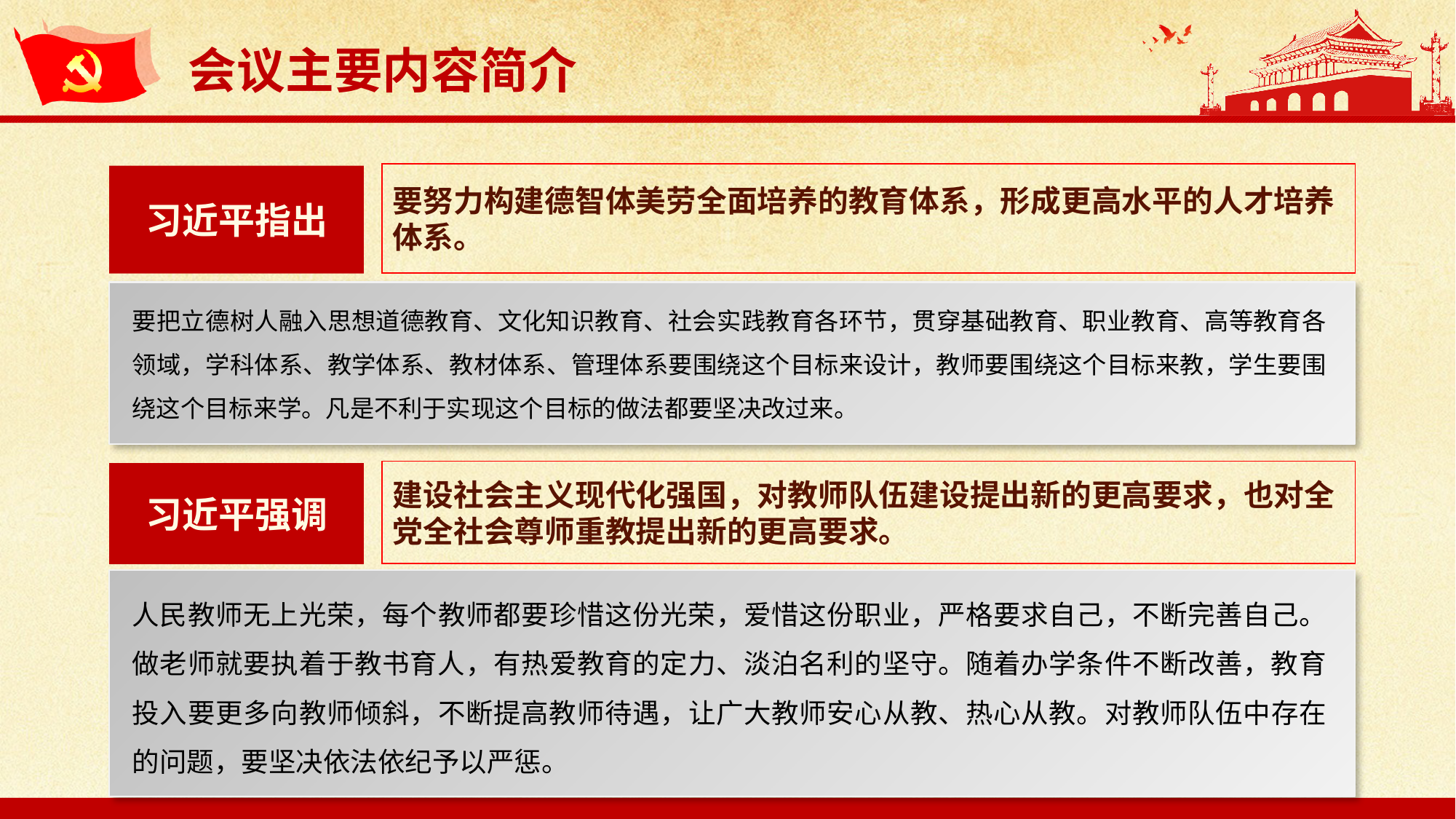

要努力构建德智体美劳全面培养的教育体系，形成更高水平的人才培养体系。
习近平指出

要把立德树人融入思想道德教育、文化知识教育、社会实践教育各环节，贯穿基础教育、职业教育、高等教育各领域，学科体系、教学体系、教材体系、管理体系要围绕这个目标来设计，教师要围绕这个目标来教，学生要围绕这个目标来学。凡是不利于实现这个目标的做法都要坚决改过来。
建设社会主义现代化强国，对教师队伍建设提出新的更高要求，也对全党全社会尊师重教提出新的更高要求。
习近平强调

人民教师无上光荣，每个教师都要珍惜这份光荣，爱惜这份职业，严格要求自己，不断完善自己。做老师就要执着于教书育人，有热爱教育的定力、淡泊名利的坚守。随着办学条件不断改善，教育投入要更多向教师倾斜，不断提高教师待遇，让广大教师安心从教、热心从教。对教师队伍中存在的问题，要坚决依法依纪予以严惩。